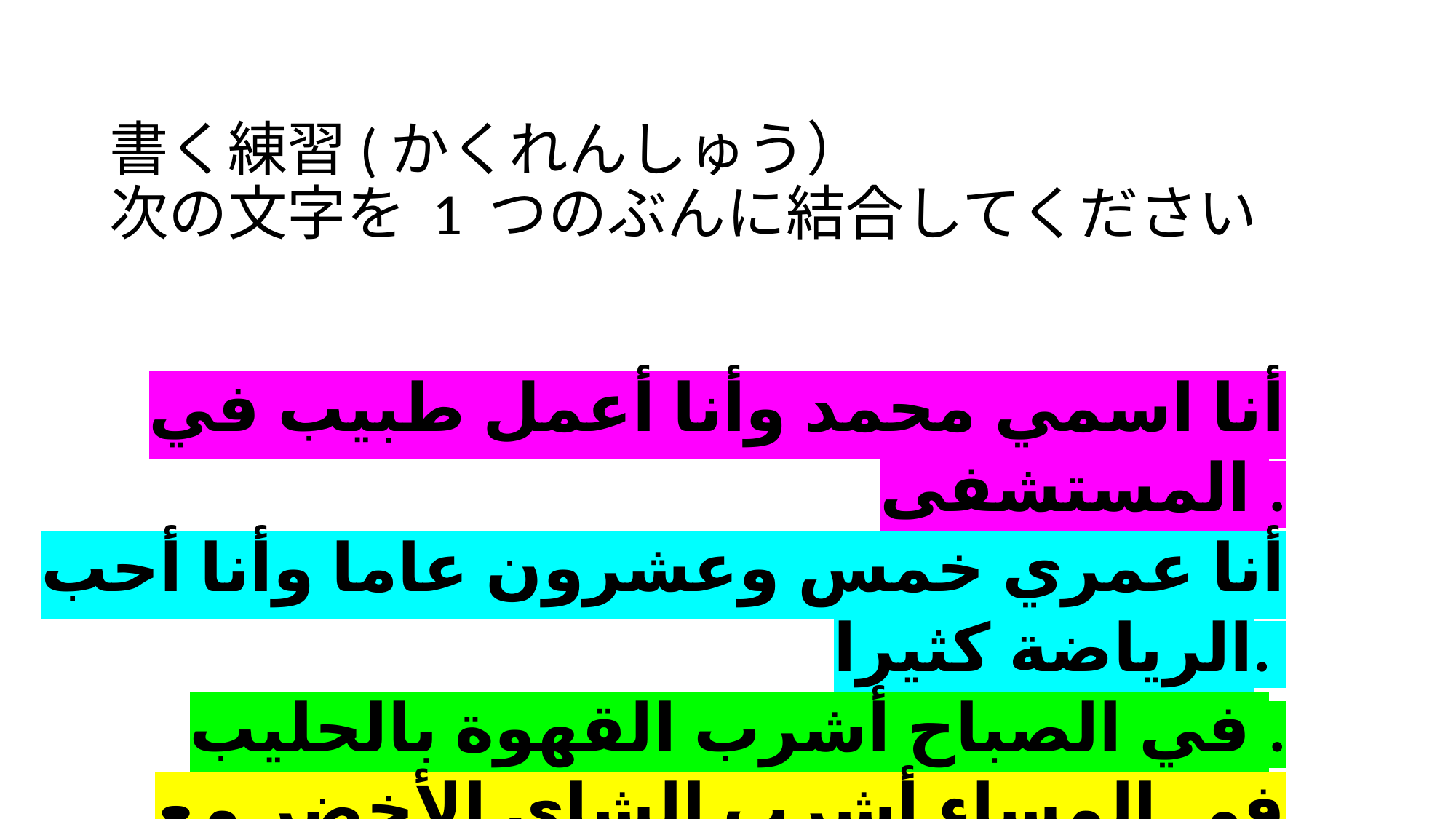

# 書く練習(かくれんしゅう） 次の文字を 1 つのぶんに結合してください
أنا اسمي محمد وأنا أعمل طبيب في المستشفى .
أنا عمري خمس وعشرون عاما وأنا أحب الرياضة كثيرا.
في الصباح أشرب القهوة بالحليب .
في المساء أشرب الشاي الأخضر مع الحلوى.